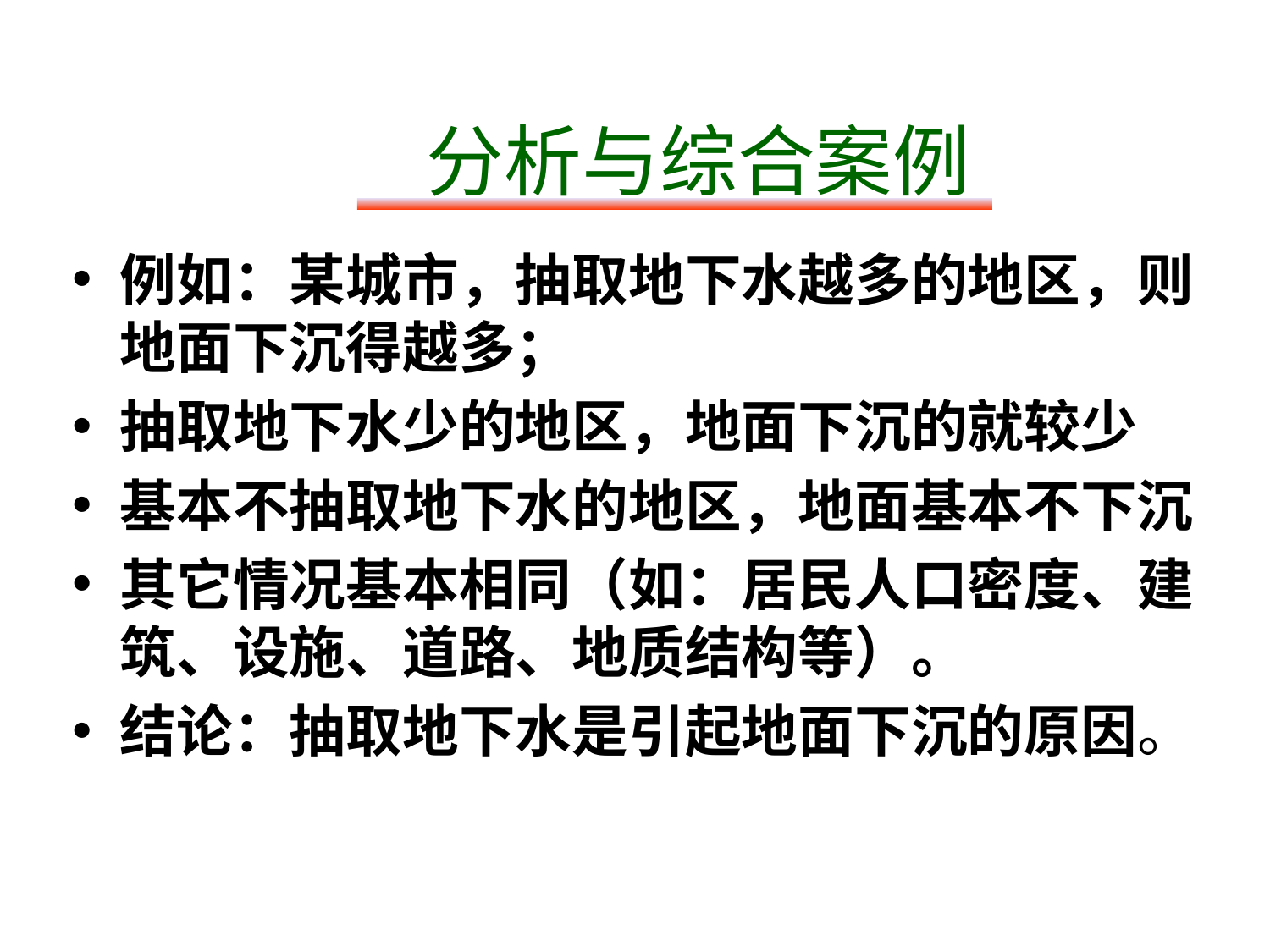

# 分析与综合案例

例如：某城市，抽取地下水越多的地区，则地面下沉得越多；
抽取地下水少的地区，地面下沉的就较少
基本不抽取地下水的地区，地面基本不下沉
其它情况基本相同（如：居民人口密度、建筑、设施、道路、地质结构等）。
结论：抽取地下水是引起地面下沉的原因。